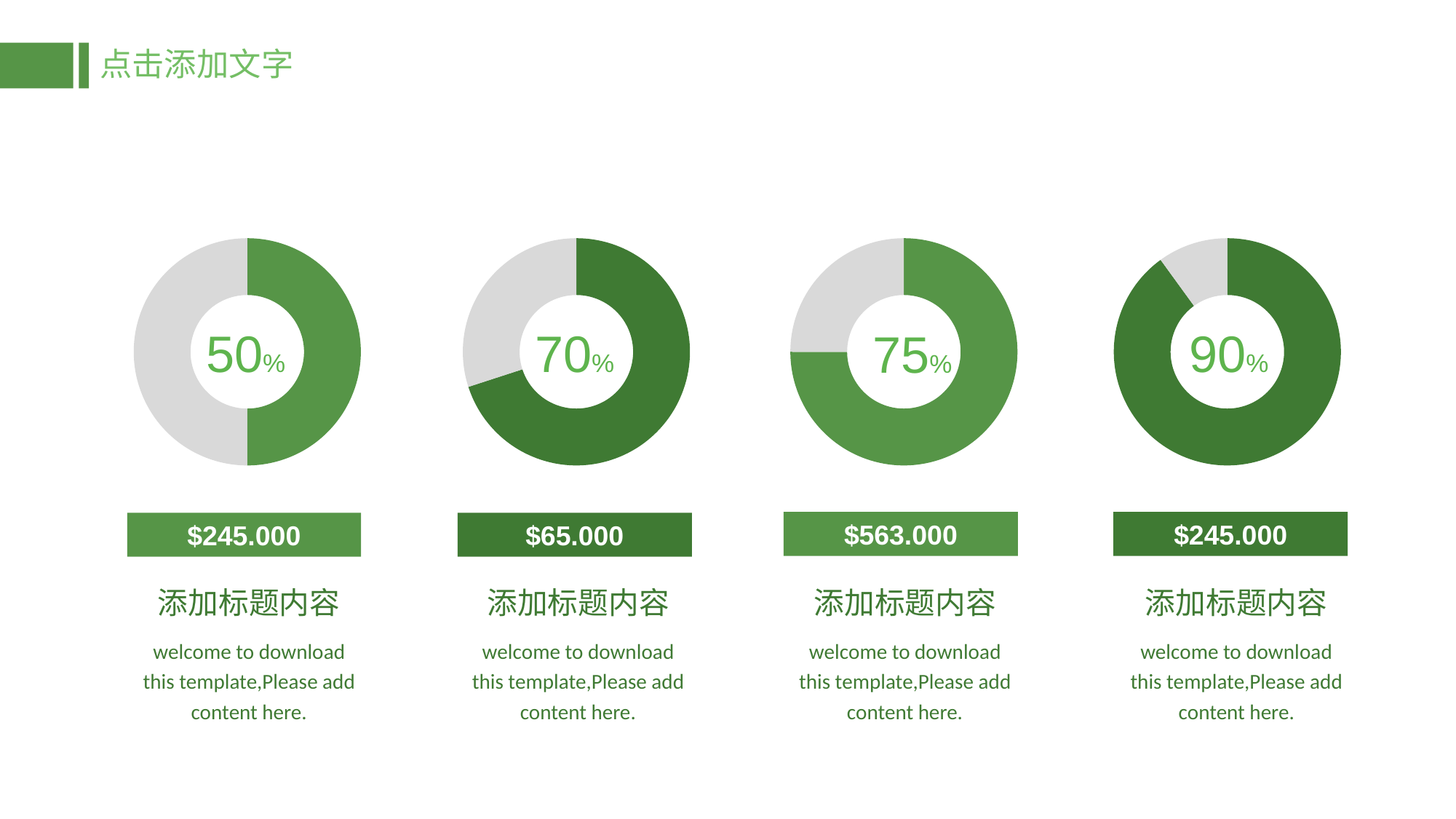

点击添加文字

### Chart

| Category |  |
|---|---|

### Chart

| Category |  |
|---|---|

### Chart

| Category |  |
|---|---|

### Chart

| Category |  |
|---|---|
50%
70%
90%
75%
$563.000
$245.000
$245.000
$65.000
添加标题内容
添加标题内容
添加标题内容
添加标题内容
welcome to download this template,Please add content here.
welcome to download this template,Please add content here.
welcome to download this template,Please add content here.
welcome to download this template,Please add content here.